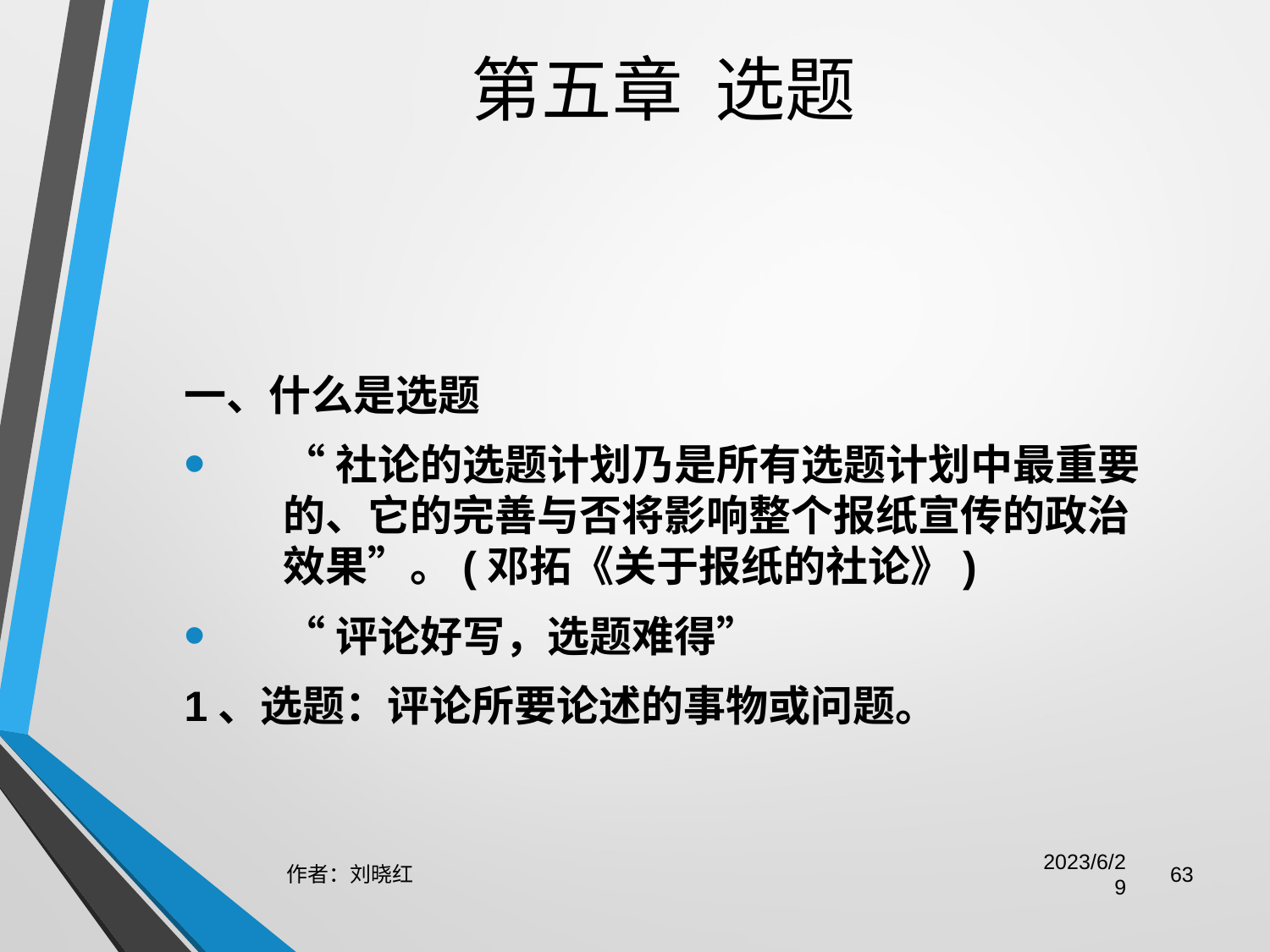

# 第五章  选题

一、什么是选题
“社论的选题计划乃是所有选题计划中最重要的、它的完善与否将影响整个报纸宣传的政治效果”。(邓拓《关于报纸的社论》)
“评论好写，选题难得”
1、选题：评论所要论述的事物或问题。

作者：刘晓红
2023/6/29
63